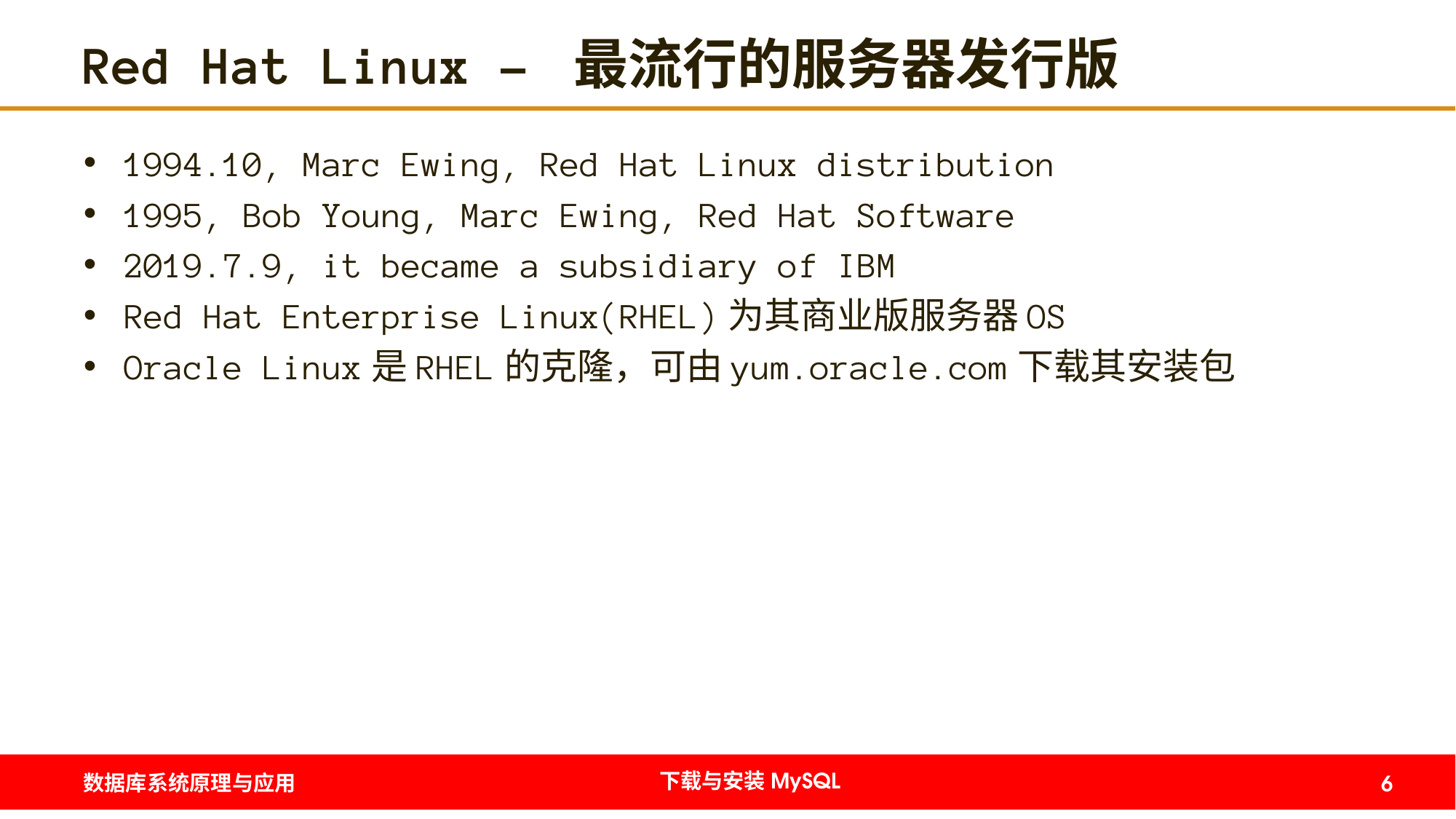

# Red Hat Linux – 最流行的服务器发行版
1994.10, Marc Ewing, Red Hat Linux distribution
1995, Bob Young, Marc Ewing, Red Hat Software
2019.7.9, it became a subsidiary of IBM
Red Hat Enterprise Linux(RHEL)为其商业版服务器OS
Oracle Linux是RHEL的克隆，可由yum.oracle.com下载其安装包